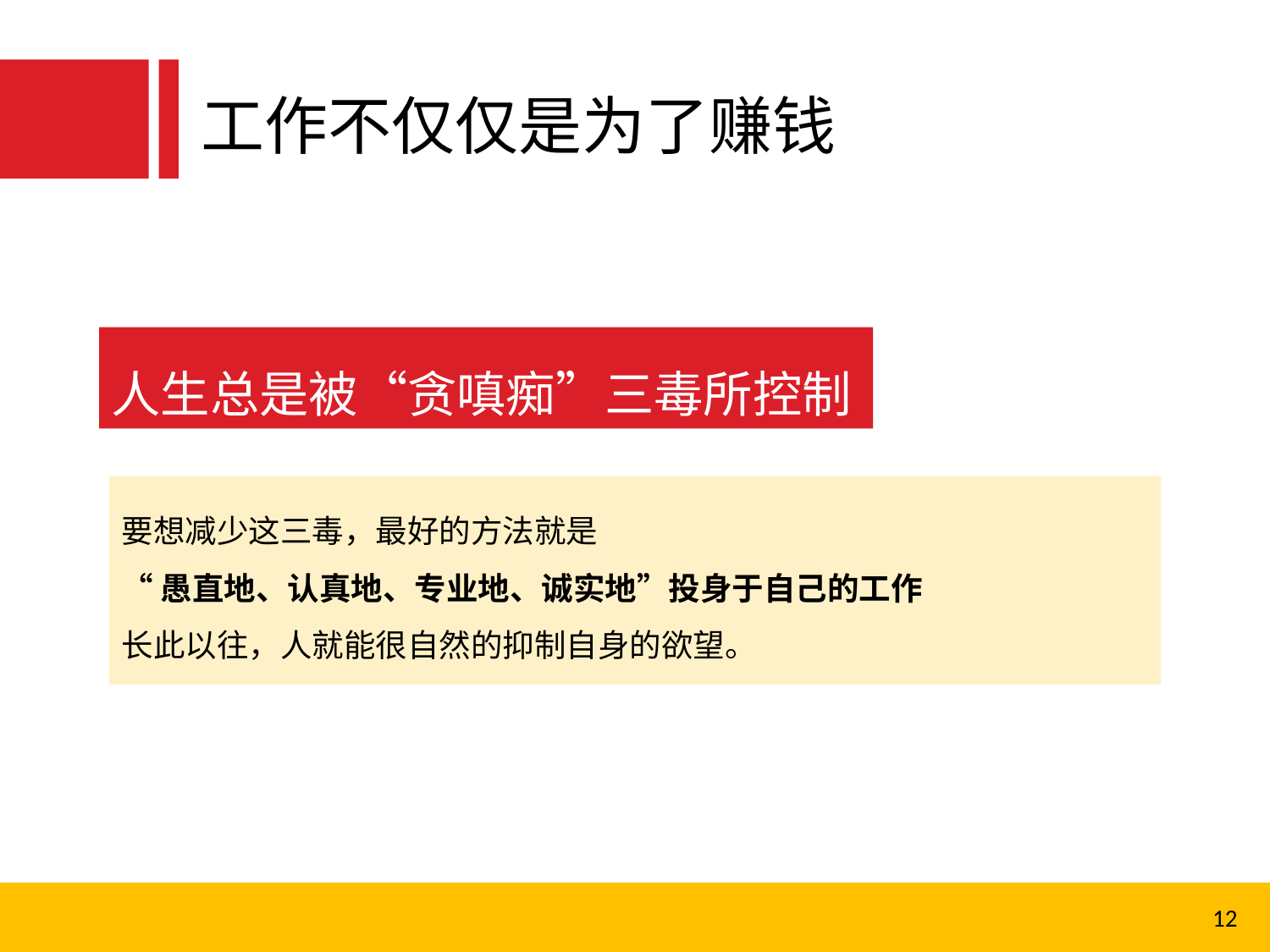

工作不仅仅是为了赚钱
人生总是被“贪嗔痴”三毒所控制

要想减少这三毒，最好的方法就是
“愚直地、认真地、专业地、诚实地”投身于自己的工作
长此以往，人就能很自然的抑制自身的欲望。

12